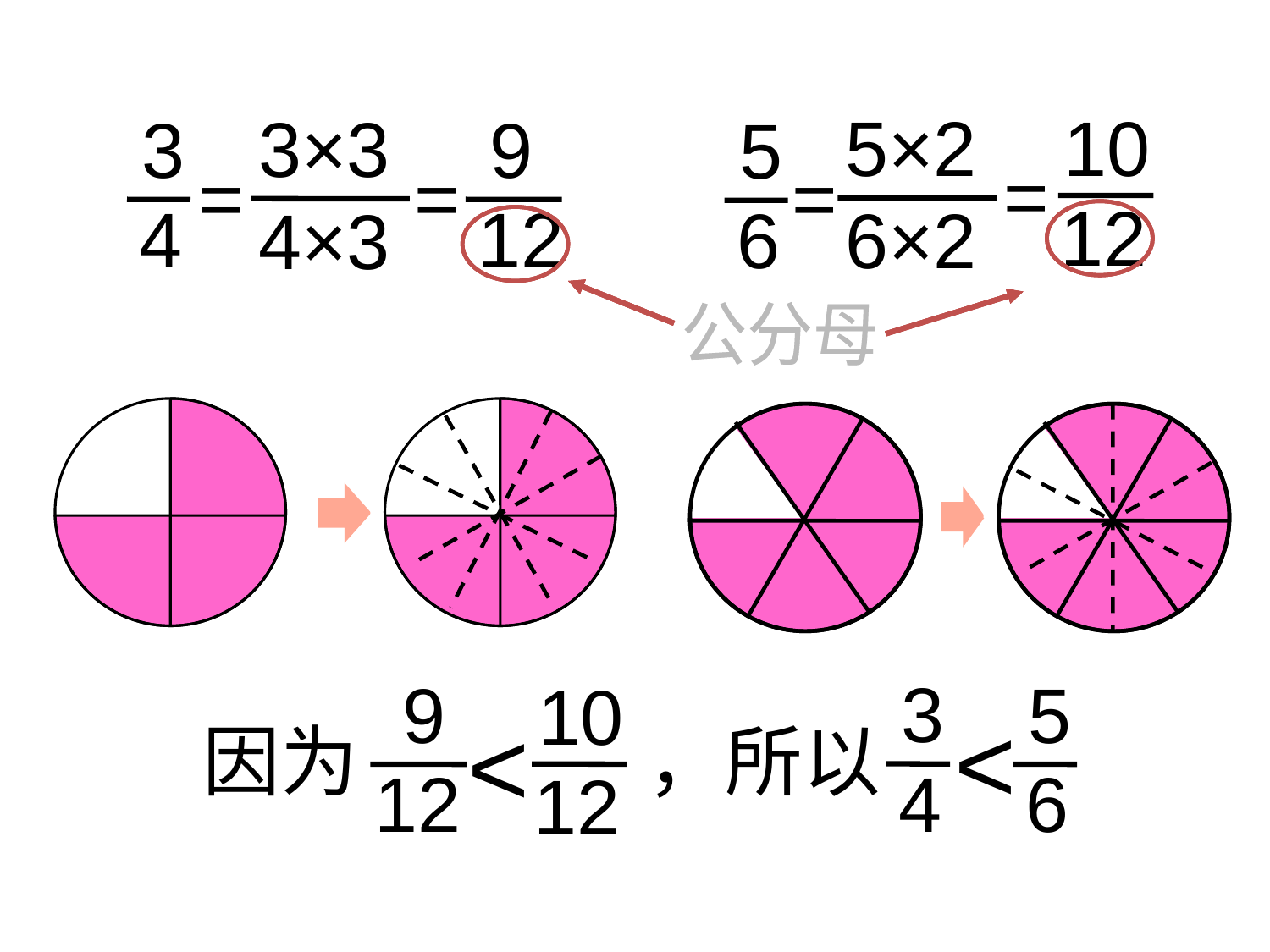

5×2
6×2

=
10
12

=
3×3
4×3

=
3
4

 9
12

=
5
6

公分母

公分母

公分母

3
4

5
6

<
，所以
9
12

10
12

<
因为